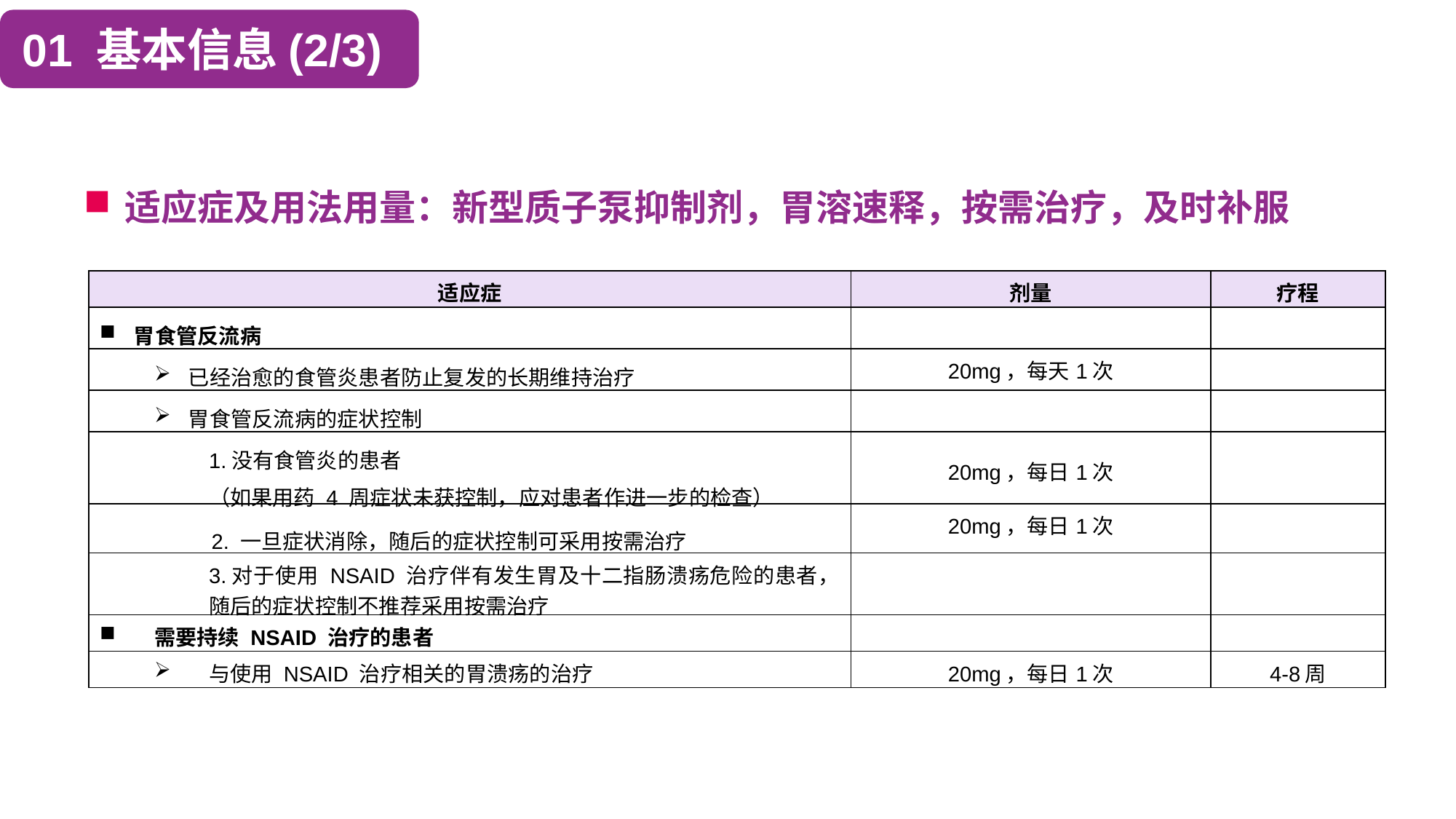

01 基本信息(2/3)
适应症及用法用量：新型质子泵抑制剂，胃溶速释，按需治疗，及时补服
| 适应症 | 剂量 | 疗程 |
| --- | --- | --- |
| 胃食管反流病 |  |  |
| 已经治愈的食管炎患者防止复发的长期维持治疗 | 20mg，每天1次 |  |
| 胃食管反流病的症状控制 |  |  |
| 1.没有食管炎的患者 （如果用药 4 周症状未获控制，应对患者作进一步的检查） | 20mg，每日1次 |  |
| 2. 一旦症状消除，随后的症状控制可采用按需治疗 | 20mg，每日1次 |  |
| 3.对于使用 NSAID 治疗伴有发生胃及十二指肠溃疡危险的患者，随后的症状控制不推荐采用按需治疗 |  |  |
| 需要持续 NSAID 治疗的患者 |  |  |
| 与使用 NSAID 治疗相关的胃溃疡的治疗 | 20mg，每日1次 | 4-8周 |